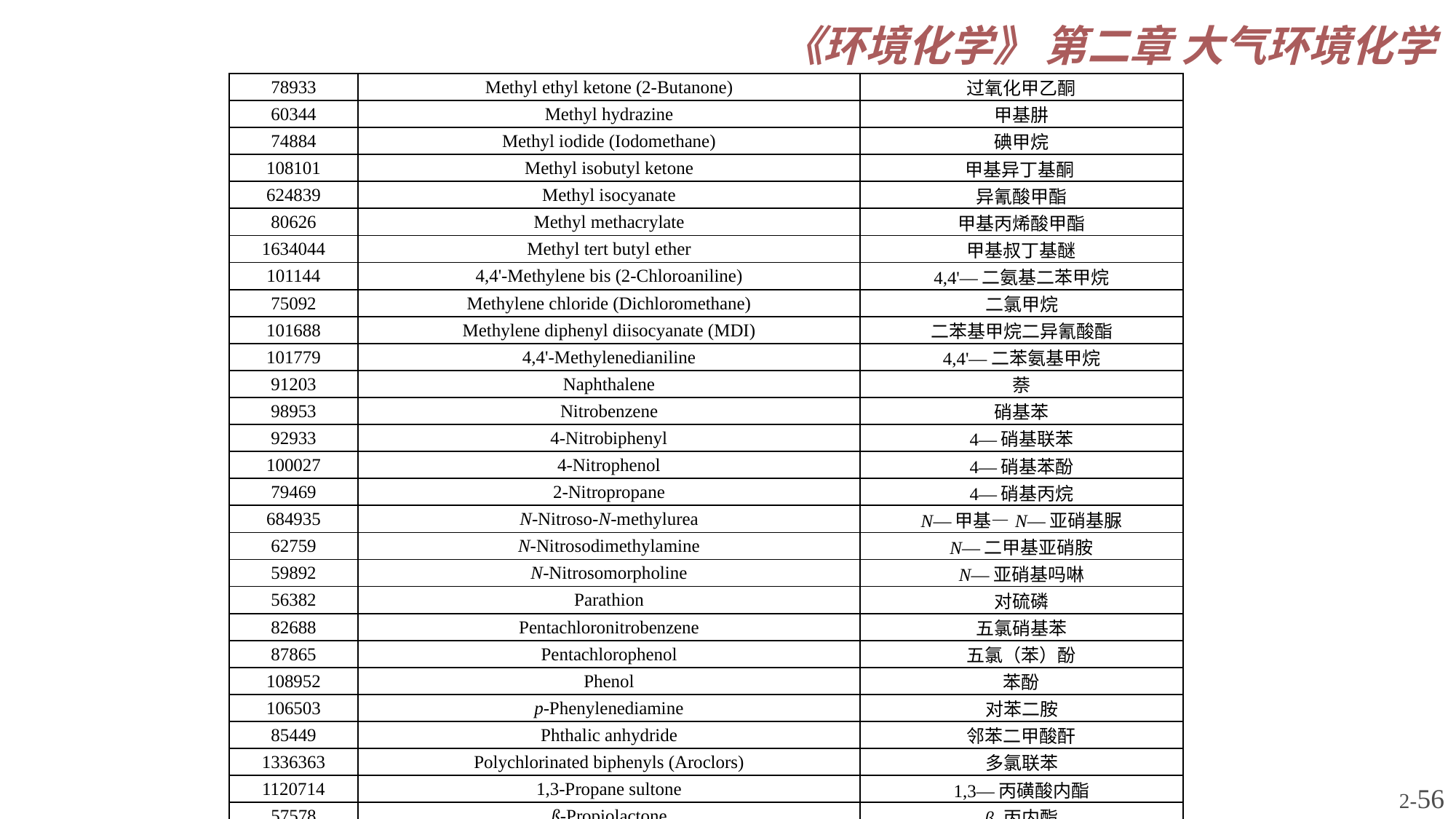

| 78933 | Methyl ethyl ketone (2-Butanone) | 过氧化甲乙酮 |
| --- | --- | --- |
| 60344 | Methyl hydrazine | 甲基肼 |
| 74884 | Methyl iodide (Iodomethane) | 碘甲烷 |
| 108101 | Methyl isobutyl ketone | 甲基异丁基酮 |
| 624839 | Methyl isocyanate | 异氰酸甲酯 |
| 80626 | Methyl methacrylate | 甲基丙烯酸甲酯 |
| 1634044 | Methyl tert butyl ether | 甲基叔丁基醚 |
| 101144 | 4,4'-Methylene bis (2-Chloroaniline) | 4,4'—二氨基二苯甲烷 |
| 75092 | Methylene chloride (Dichloromethane) | 二氯甲烷 |
| 101688 | Methylene diphenyl diisocyanate (MDI) | 二苯基甲烷二异氰酸酯 |
| 101779 | 4,4'-Methylenedianiline | 4,4'—二苯氨基甲烷 |
| 91203 | Naphthalene | 萘 |
| 98953 | Nitrobenzene | 硝基苯 |
| 92933 | 4-Nitrobiphenyl | 4—硝基联苯 |
| 100027 | 4-Nitrophenol | 4—硝基苯酚 |
| 79469 | 2-Nitropropane | 4—硝基丙烷 |
| 684935 | N-Nitroso-N-methylurea | N—甲基—N—亚硝基脲 |
| 62759 | N-Nitrosodimethylamine | N—二甲基亚硝胺 |
| 59892 | N-Nitrosomorpholine | N—亚硝基吗啉 |
| 56382 | Parathion | 对硫磷 |
| 82688 | Pentachloronitrobenzene | 五氯硝基苯 |
| 87865 | Pentachlorophenol | 五氯（苯）酚 |
| 108952 | Phenol | 苯酚 |
| 106503 | p-Phenylenediamine | 对苯二胺 |
| 85449 | Phthalic anhydride | 邻苯二甲酸酐 |
| 1336363 | Polychlorinated biphenyls (Aroclors) | 多氯联苯 |
| 1120714 | 1,3-Propane sultone | 1,3—丙磺酸内酯 |
| 57578 | ß-Propiolactone | β-丙内酯 |
| 123386 | Propionaldehyde | 丙醛 |
| 114261 | Propoxur (Baygon) | 残杀威 |
| 78875 | Propylene dichloride (1,2-Dichloropropane) | 1,2—二氯丙烷 |
| 75569 | Propylene oxide | 氧化丙烯 |
| 75558 | 1,2-Propylenimine (2-Methyl aziridine) | 2—甲基氮丙啶 |
2-56